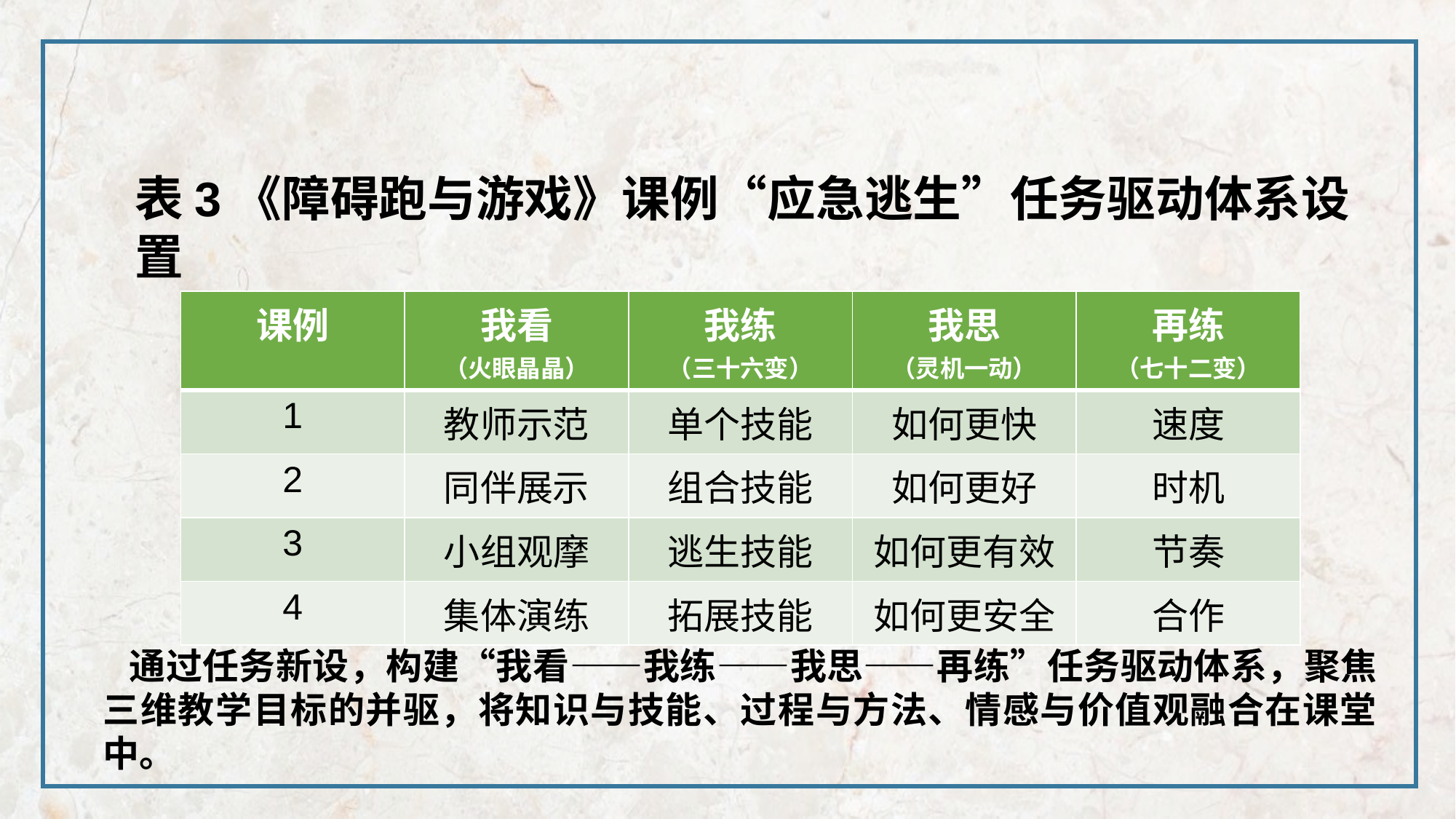

表3《障碍跑与游戏》课例“应急逃生”任务驱动体系设置
| 课例 | 我看 （火眼晶晶） | 我练 （三十六变） | 我思 （灵机一动） | 再练 （七十二变） |
| --- | --- | --- | --- | --- |
| 1 | 教师示范 | 单个技能 | 如何更快 | 速度 |
| 2 | 同伴展示 | 组合技能 | 如何更好 | 时机 |
| 3 | 小组观摩 | 逃生技能 | 如何更有效 | 节奏 |
| 4 | 集体演练 | 拓展技能 | 如何更安全 | 合作 |

  通过任务新设，构建“我看——我练——我思——再练”任务驱动体系，聚焦三维教学目标的并驱，将知识与技能、过程与方法、情感与价值观融合在课堂中。